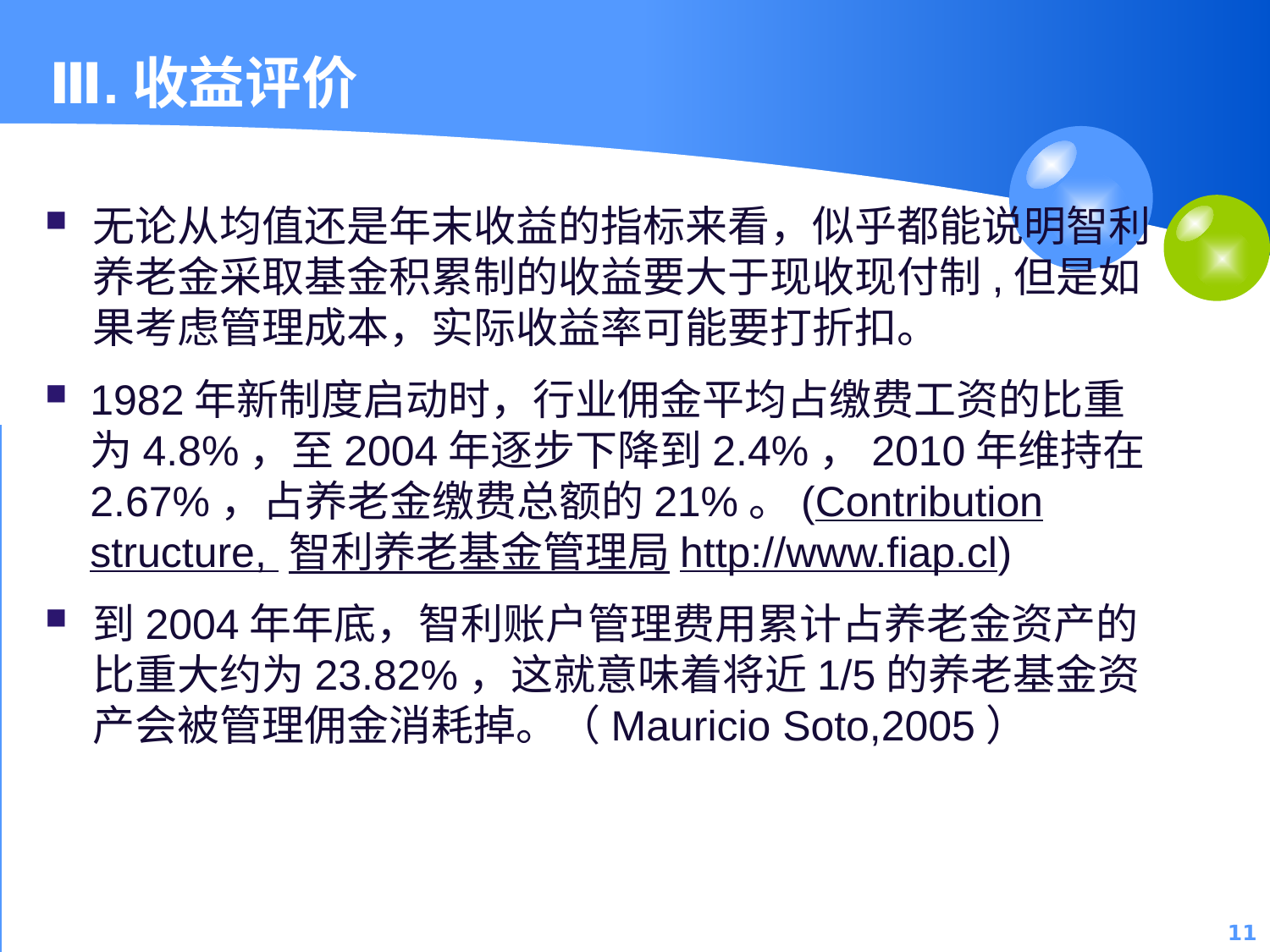

11
# Ⅲ.收益评价
无论从均值还是年末收益的指标来看，似乎都能说明智利养老金采取基金积累制的收益要大于现收现付制,但是如果考虑管理成本，实际收益率可能要打折扣。
1982年新制度启动时，行业佣金平均占缴费工资的比重为4.8%，至2004年逐步下降到2.4%，2010年维持在2.67%，占养老金缴费总额的21%。(Contribution structure, 智利养老基金管理局http://www.fiap.cl)
到2004年年底，智利账户管理费用累计占养老金资产的比重大约为23.82%，这就意味着将近1/5的养老基金资产会被管理佣金消耗掉。（Mauricio Soto,2005）